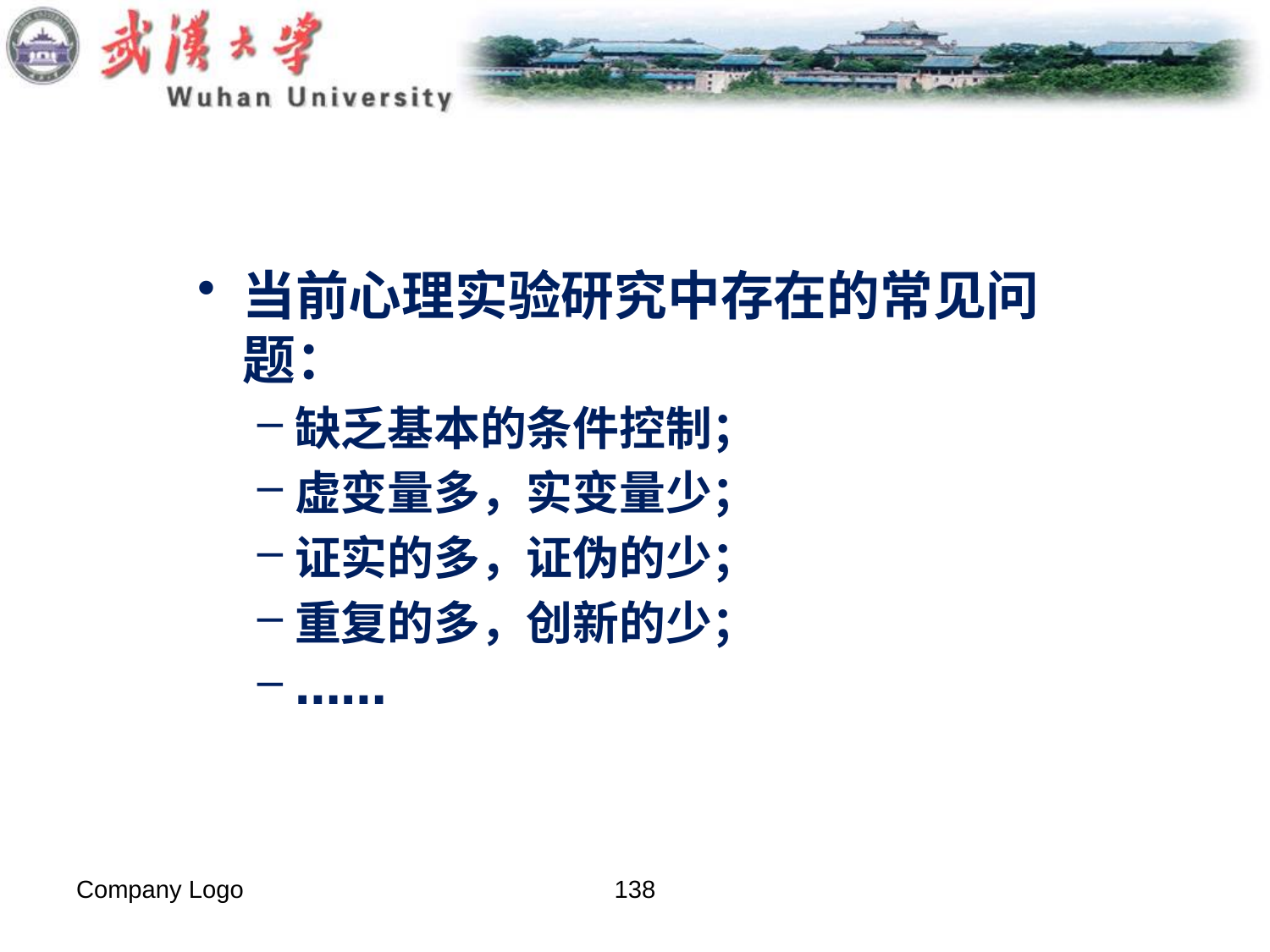

#
当前心理实验研究中存在的常见问题：
缺乏基本的条件控制；
虚变量多，实变量少；
证实的多，证伪的少；
重复的多，创新的少；
……
Company Logo
138